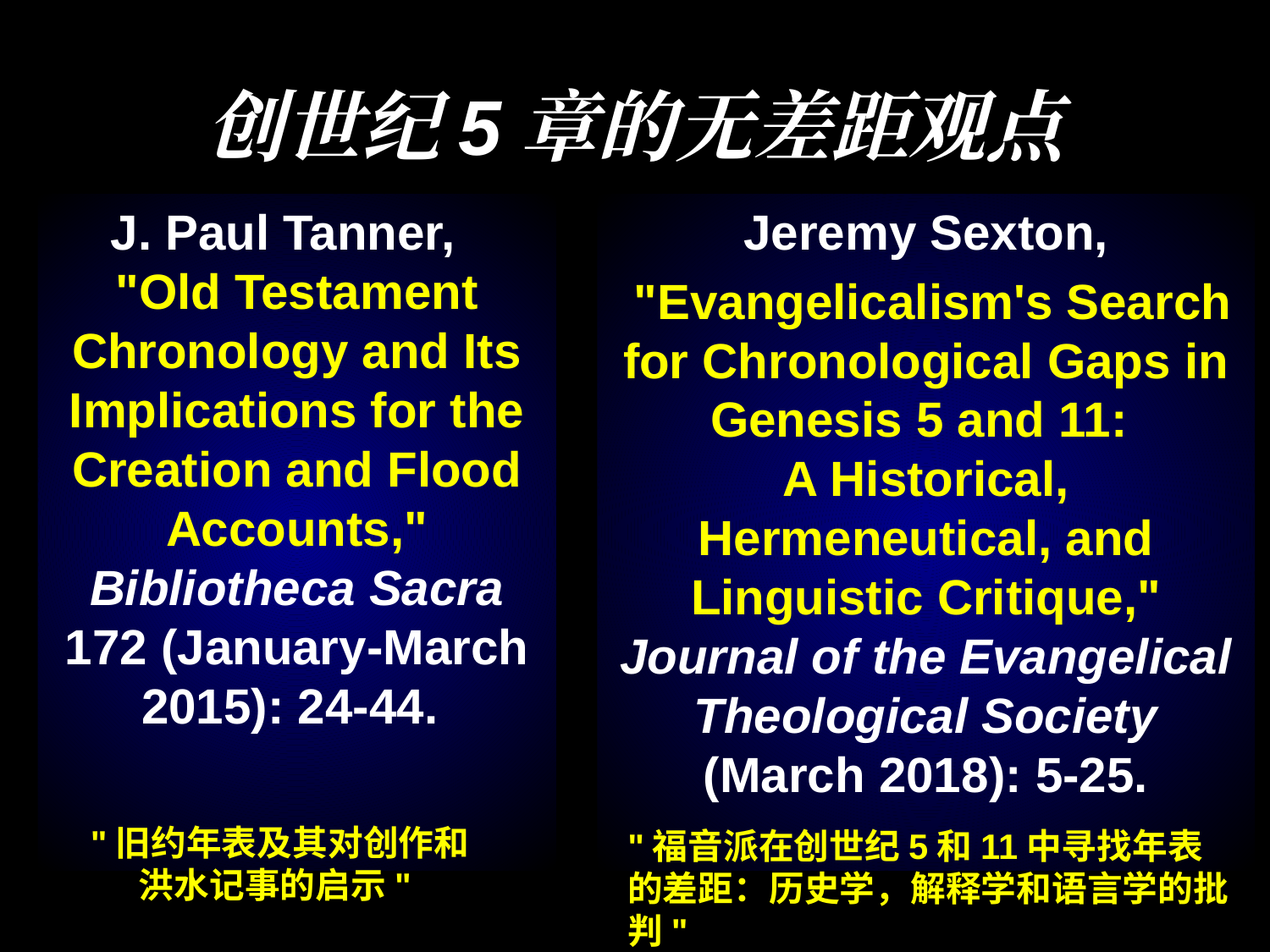

# 创世纪5章的无差距观点
J. Paul Tanner,
"Old Testament Chronology and Its Implications for the Creation and Flood Accounts," Bibliotheca Sacra 172 (January-March 2015): 24-44.
Jeremy Sexton,
 "Evangelicalism's Search for Chronological Gaps in Genesis 5 and 11:
A Historical, Hermeneutical, and Linguistic Critique," Journal of the Evangelical Theological Society (March 2018): 5-25.
"旧约年表及其对创作和洪水记事的启示"
"福音派在创世纪5和11中寻找年表的差距：历史学，解释学和语言学的批判"